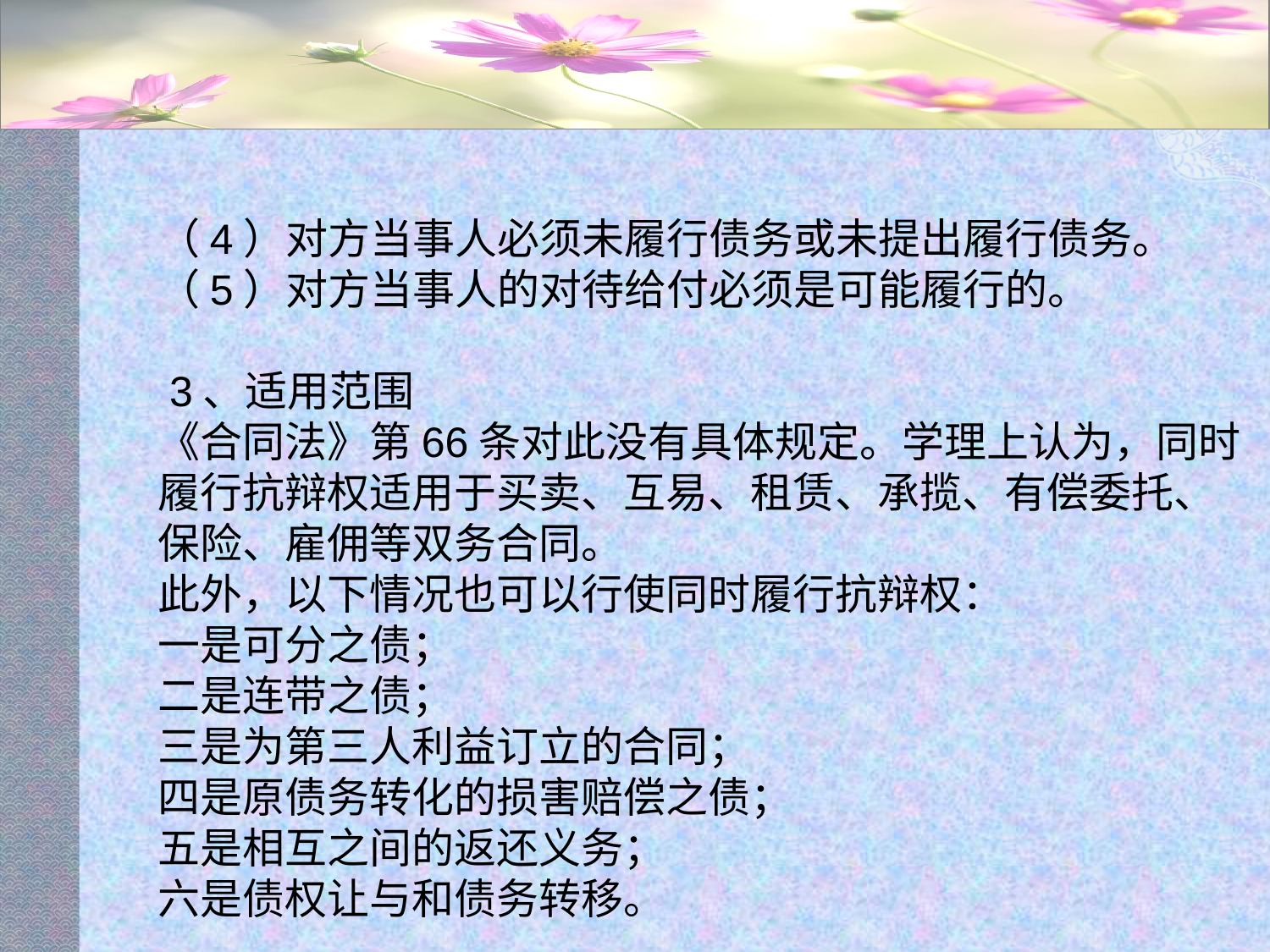

#
（4）对方当事人必须未履行债务或未提出履行债务。
（5）对方当事人的对待给付必须是可能履行的。

 3、适用范围
《合同法》第66条对此没有具体规定。学理上认为，同时履行抗辩权适用于买卖、互易、租赁、承揽、有偿委托、保险、雇佣等双务合同。
此外，以下情况也可以行使同时履行抗辩权：
一是可分之债；
二是连带之债；
三是为第三人利益订立的合同；
四是原债务转化的损害赔偿之债；
五是相互之间的返还义务；
六是债权让与和债务转移。